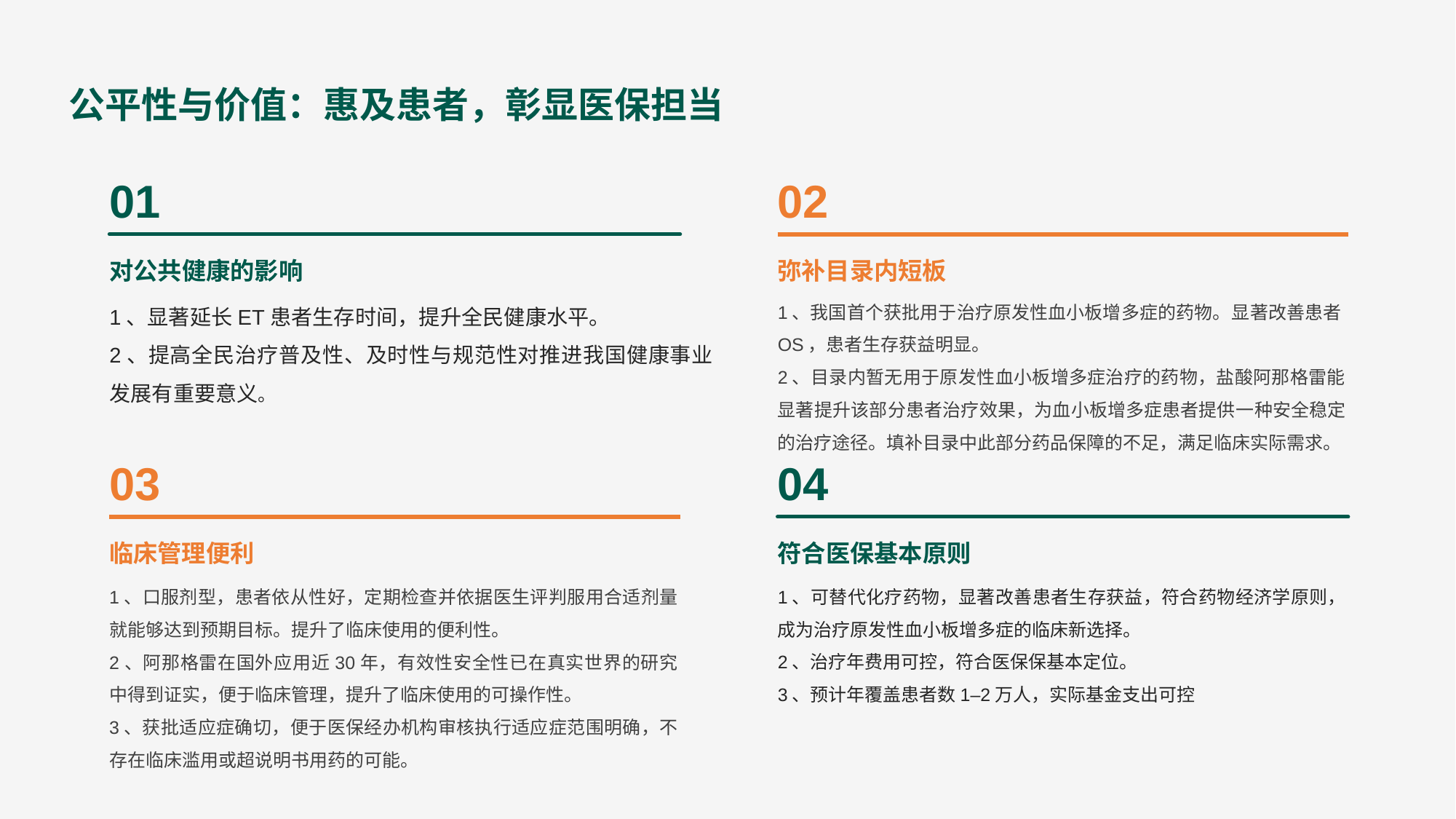

公平性与价值：惠及患者，彰显医保担当
01
02
对公共健康的影响
弥补目录内短板
1、我国首个获批用于治疗原发性血小板增多症的药物。显著改善患者OS，患者生存获益明显。
2、目录内暂无用于原发性血小板增多症治疗的药物，盐酸阿那格雷能显著提升该部分患者治疗效果，为血小板增多症患者提供一种安全稳定的治疗途径。填补目录中此部分药品保障的不足，满足临床实际需求。
1、显著延长ET患者生存时间，提升全民健康水平。
2、提高全民治疗普及性、及时性与规范性对推进我国健康事业发展有重要意义。

03
04
临床管理便利
符合医保基本原则
1、可替代化疗药物，显著改善患者生存获益，符合药物经济学原则，成为治疗原发性血小板增多症的临床新选择。
2、治疗年费用可控，符合医保保基本定位。
3、预计年覆盖患者数1–2万人，实际基金支出可控
1、口服剂型，患者依从性好，定期检查并依据医生评判服用合适剂量就能够达到预期目标。提升了临床使用的便利性。
2、阿那格雷在国外应用近30年，有效性安全性已在真实世界的研究中得到证实，便于临床管理，提升了临床使用的可操作性。
3、获批适应症确切，便于医保经办机构审核执行适应症范围明确，不存在临床滥用或超说明书用药的可能。